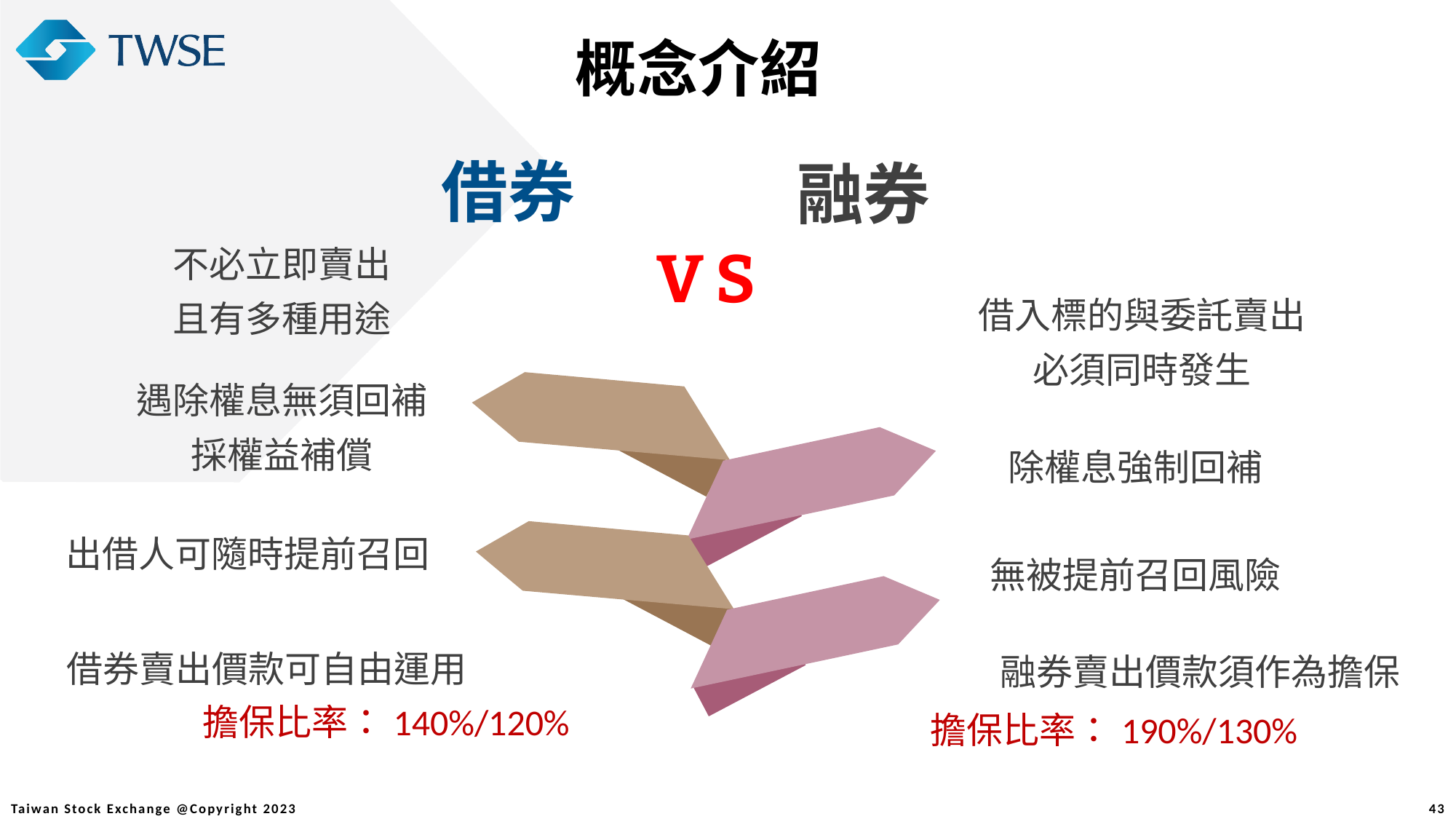

概念介紹
借券
融券
不必立即賣出
且有多種用途
V S
借入標的與委託賣出
必須同時發生

遇除權息無須回補
採權益補償
除權息強制回補

出借人可隨時提前召回

無被提前召回風險

借券賣出價款可自由運用
融券賣出價款須作為擔保

擔保比率：140%/120%
擔保比率：190%/130%
43